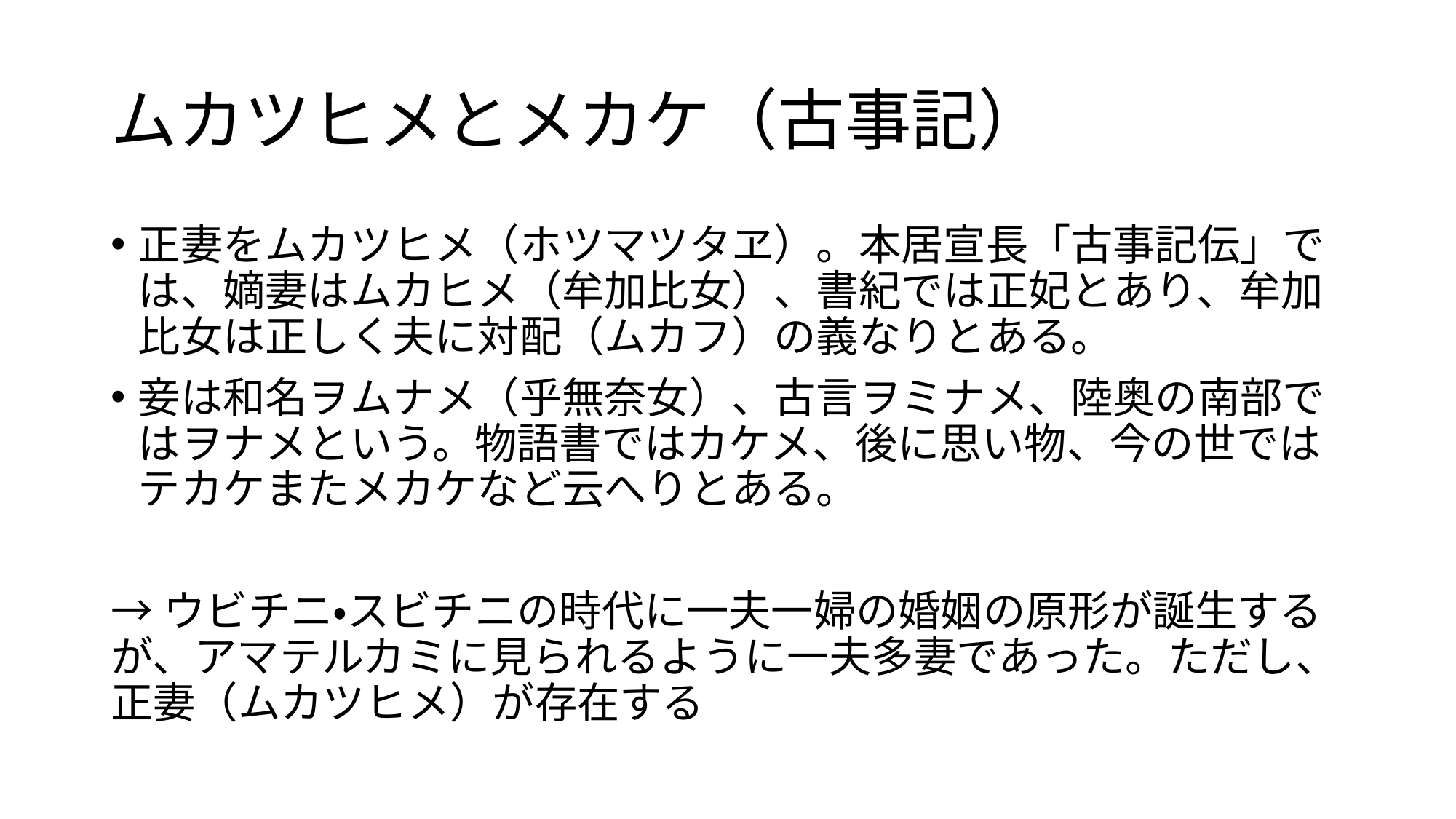

# ムカツヒメとメカケ（古事記）
正妻をムカツヒメ（ホツマツタヱ）。本居宣長「古事記伝」では、嫡妻はムカヒメ（牟加比女）、書紀では正妃とあり、牟加比女は正しく夫に対配（ムカフ）の義なりとある。
妾は和名ヲムナメ（乎無奈女）、古言ヲミナメ、陸奥の南部ではヲナメという。物語書ではカケメ、後に思い物、今の世ではテカケまたメカケなど云へりとある。

→ウビチニ・スビチニの時代に一夫一婦の婚姻の原形が誕生するが、アマテルカミに見られるように一夫多妻であった。ただし、正妻（ムカツヒメ）が存在する